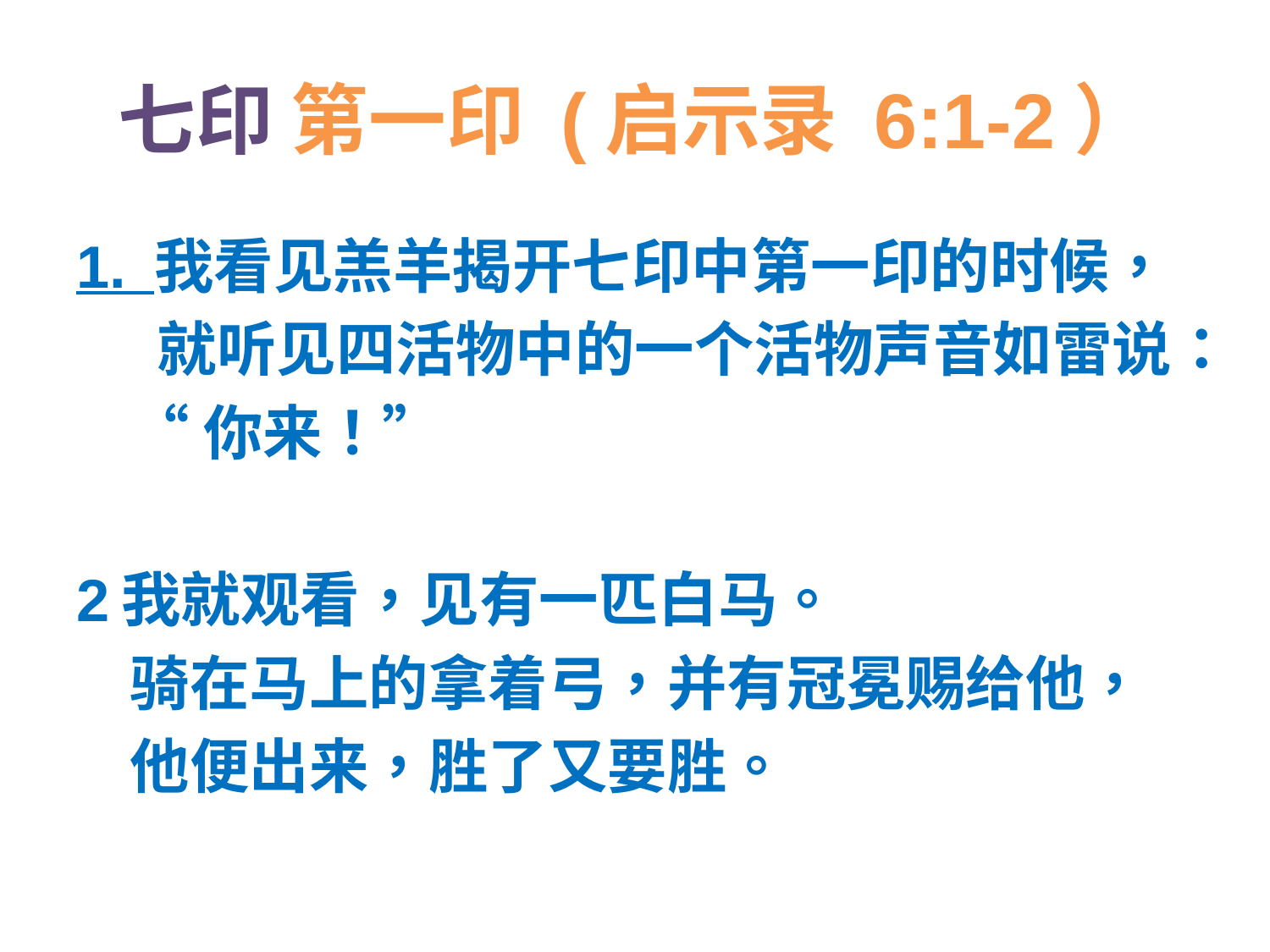

# 七印 第一印 (启示录 6:1-2）
1.  我看见羔羊揭开七印中第一印的时候，
     就听见四活物中的一个活物声音如雷说：
    “你来！”

2 我就观看，见有一匹白马。
   骑在马上的拿着弓，并有冠冕赐给他，
   他便出来，胜了又要胜。